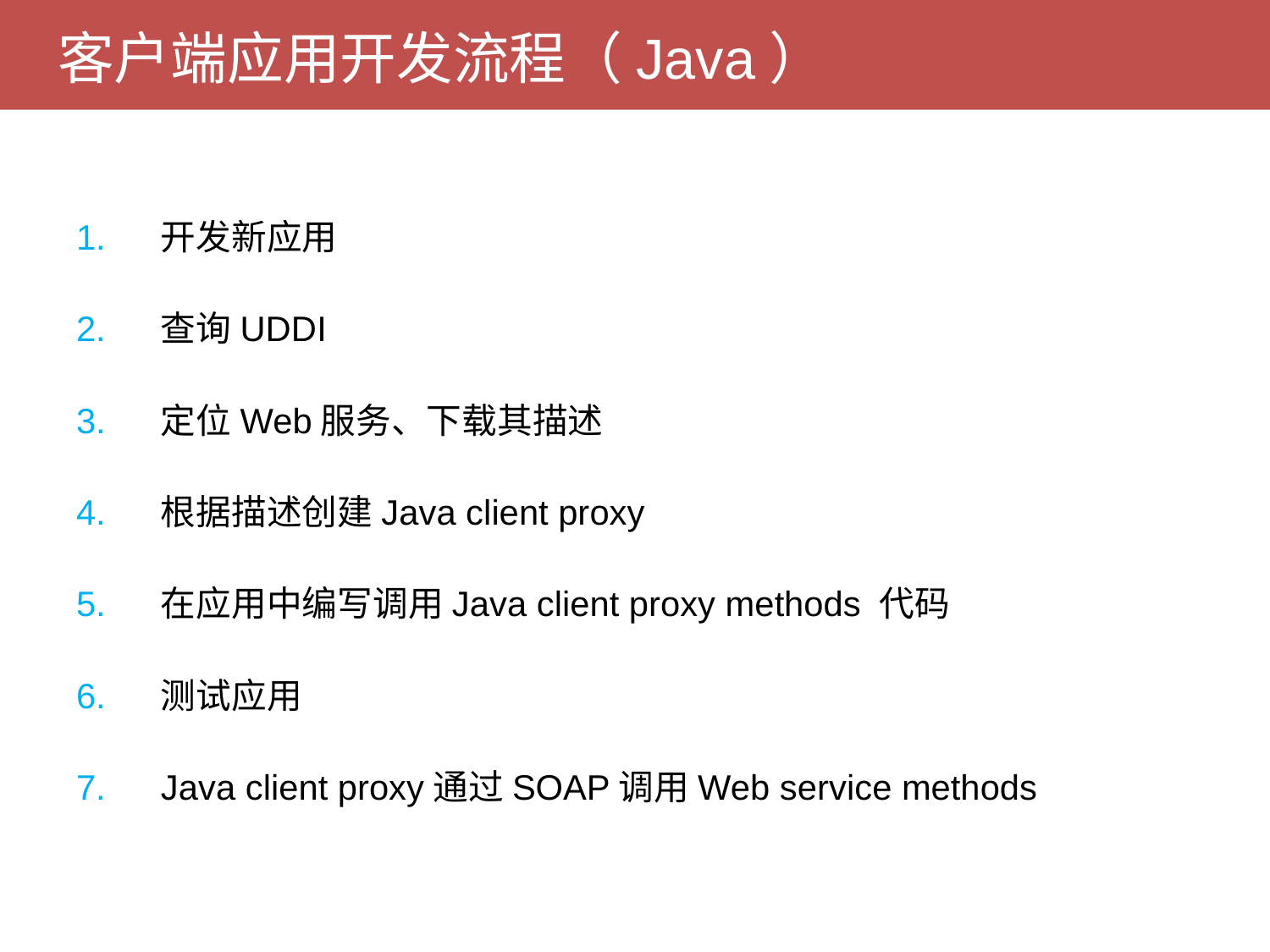

# 客户端应用开发流程（Java）
开发新应用
查询UDDI
定位Web服务、下载其描述
根据描述创建Java client proxy
在应用中编写调用Java client proxy methods 代码
测试应用
Java client proxy通过SOAP调用Web service methods